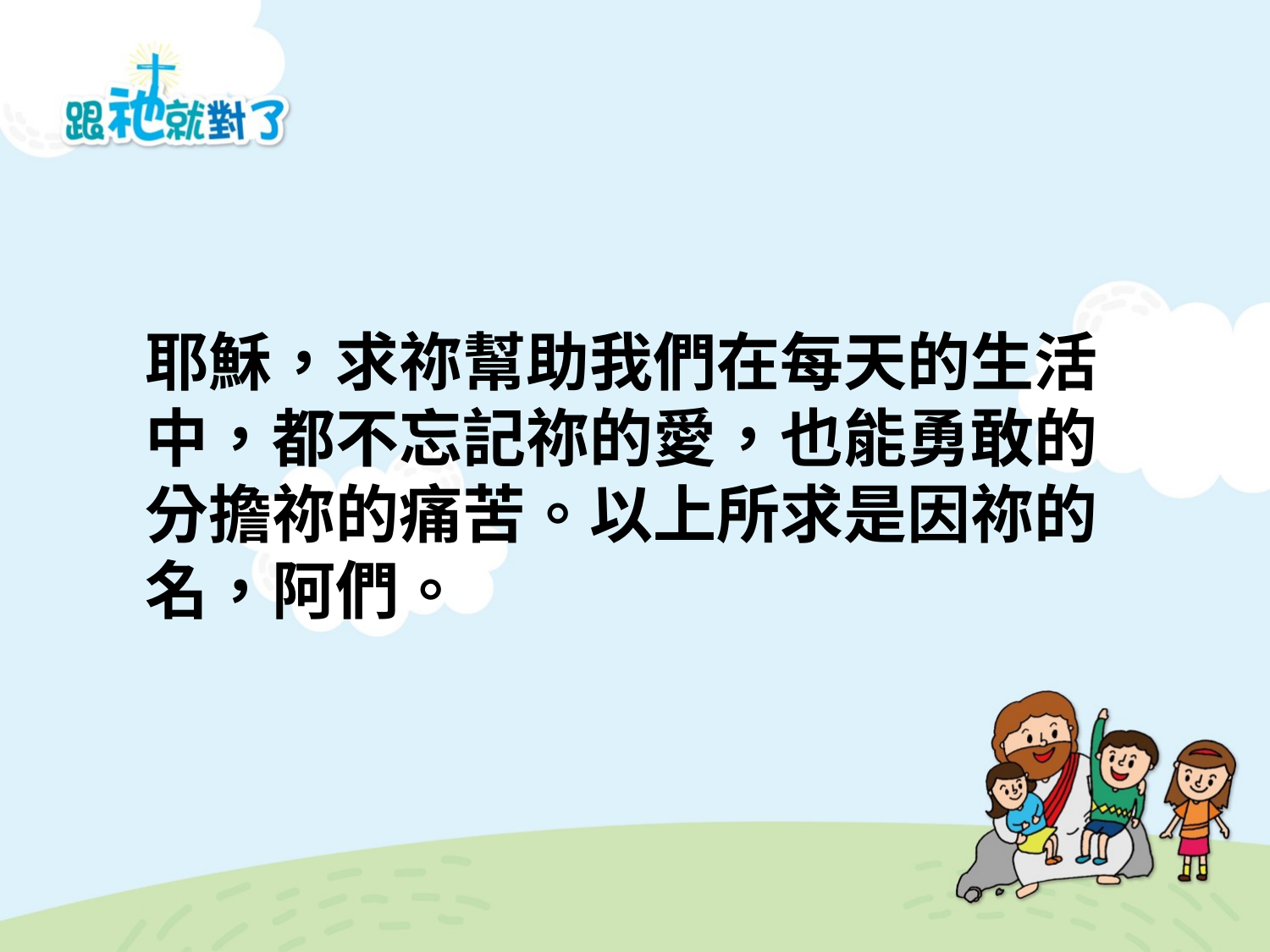

耶穌，求祢幫助我們在每天的生活中，都不忘記祢的愛，也能勇敢的分擔祢的痛苦。以上所求是因祢的名，阿們。